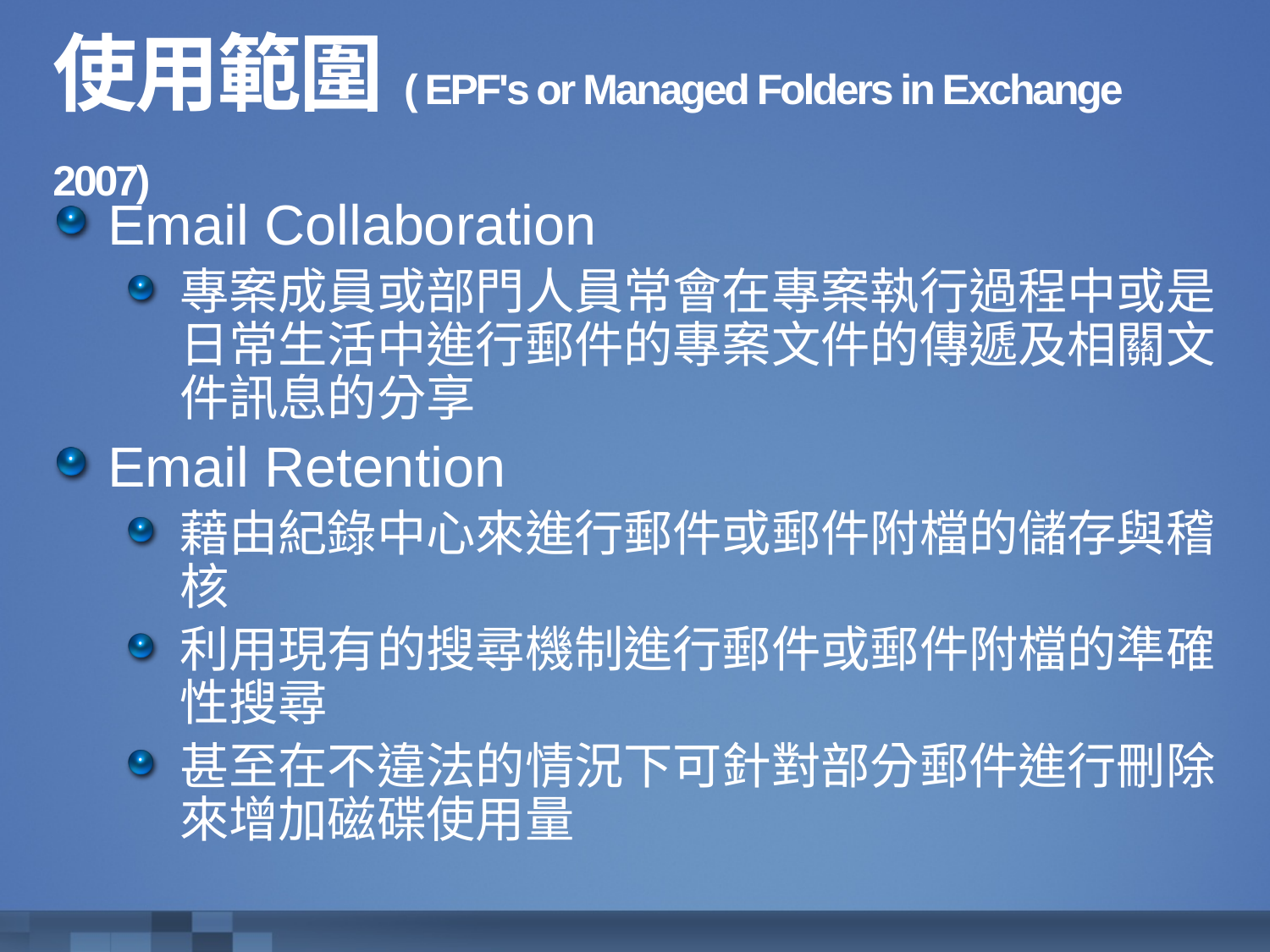

# 使用範圍( EPF's or Managed Folders in Exchange 2007)
Email Collaboration
專案成員或部門人員常會在專案執行過程中或是日常生活中進行郵件的專案文件的傳遞及相關文件訊息的分享
Email Retention
藉由紀錄中心來進行郵件或郵件附檔的儲存與稽核
利用現有的搜尋機制進行郵件或郵件附檔的準確性搜尋
甚至在不違法的情況下可針對部分郵件進行刪除來增加磁碟使用量